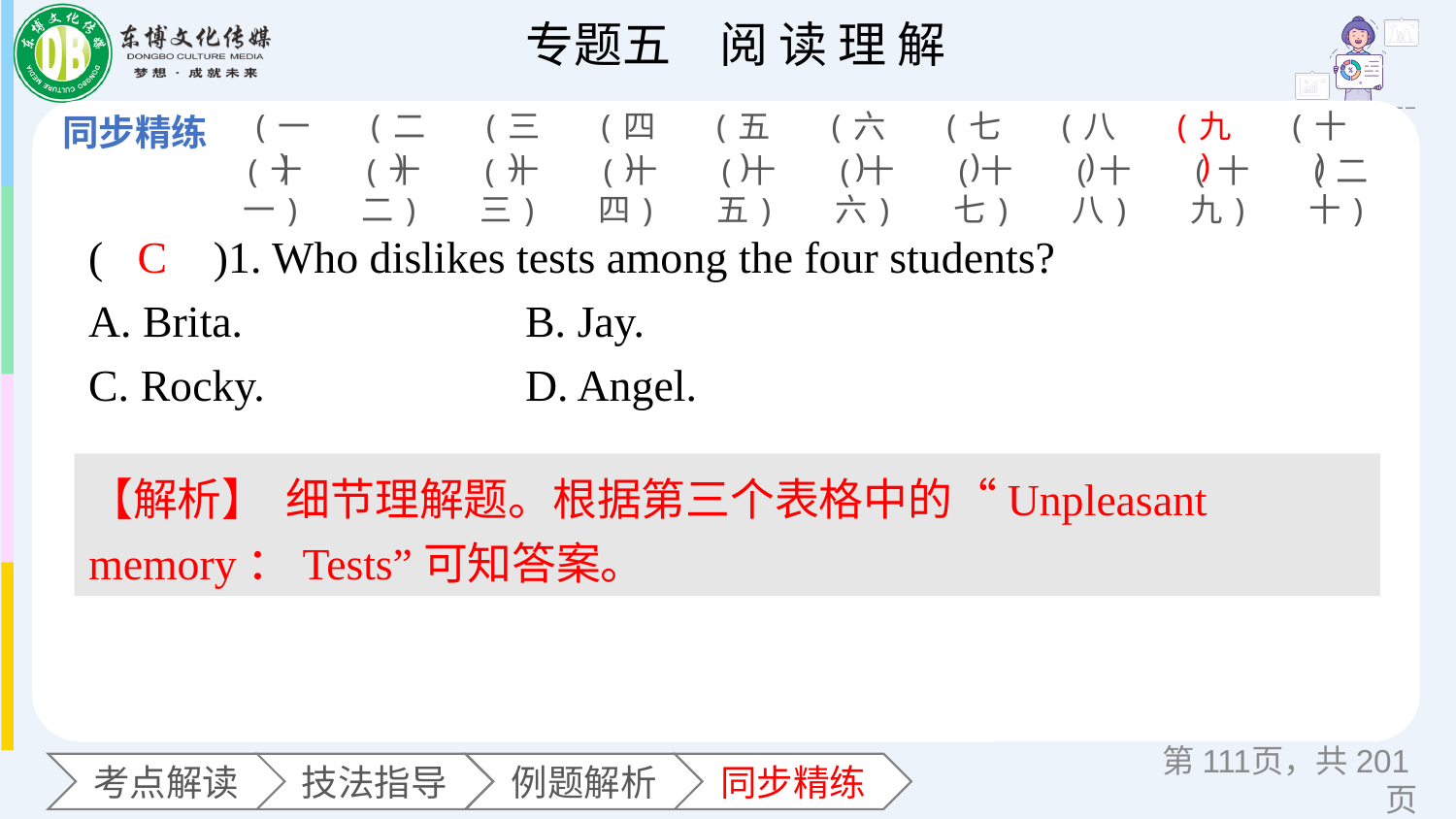

(一)
(二)
(三)
(四)
(五)
(六)
(七)
(八)
(九)
(十)
(十一)
(十二)
(十三)
(十四)
(十五)
(十六)
(十七)
(十八)
(十九)
(二十)
(　　)1. Who dislikes tests among the four students?
A. Brita.    		B. Jay.
C. Rocky.    		D. Angel.
C
【解析】  细节理解题。根据第三个表格中的“Unpleasant memory：Tests”可知答案。
第111页，共201页